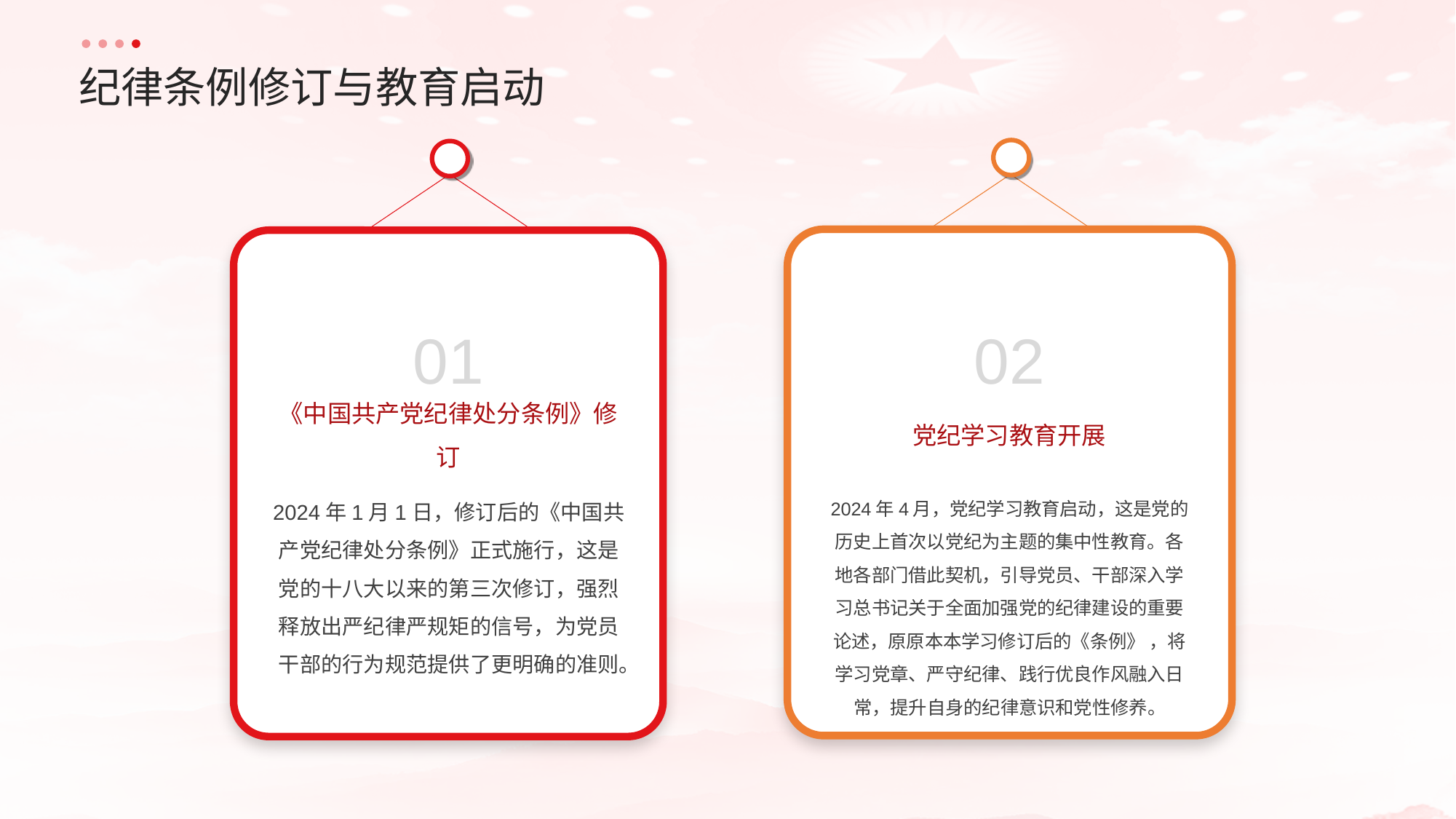

纪律条例修订与教育启动

01
02
《中国共产党纪律处分条例》修订
党纪学习教育开展
2024年1月1日，修订后的《中国共产党纪律处分条例》正式施行，这是党的十八大以来的第三次修订，强烈释放出严纪律严规矩的信号，为党员干部的行为规范提供了更明确的准则。
2024年4月，党纪学习教育启动，这是党的历史上首次以党纪为主题的集中性教育。各地各部门借此契机，引导党员、干部深入学习总书记关于全面加强党的纪律建设的重要论述，原原本本学习修订后的《条例》 ，将学习党章、严守纪律、践行优良作风融入日常，提升自身的纪律意识和党性修养。